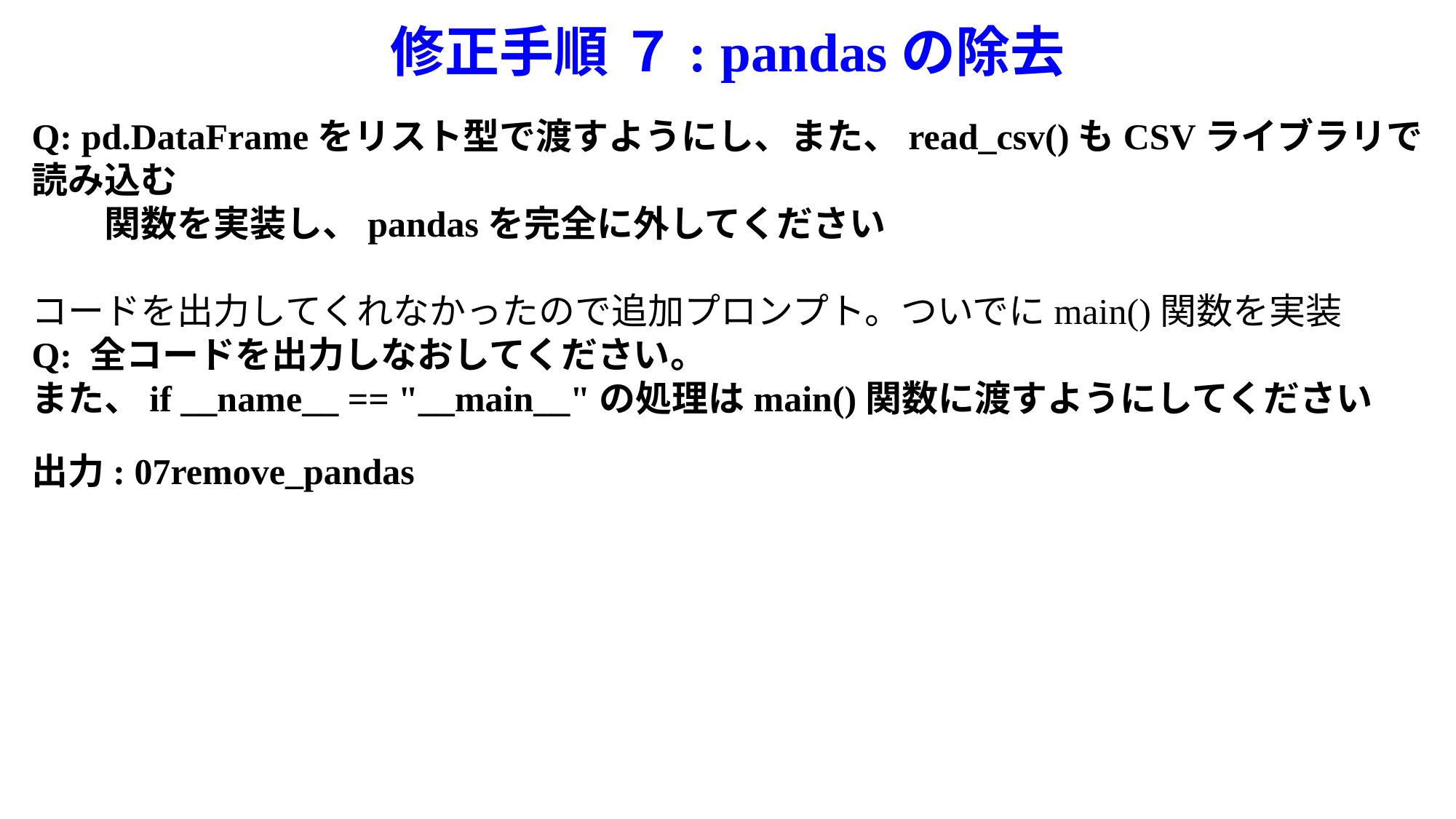

# 修正手順 ７: pandasの除去
Q: pd.DataFrameをリスト型で渡すようにし、また、read_csv()もCSVライブラリで読み込む
　　関数を実装し、pandasを完全に外してください

コードを出力してくれなかったので追加プロンプト。ついでにmain()関数を実装
Q: 全コードを出力しなおしてください。
また、if __name__ == "__main__"の処理はmain()関数に渡すようにしてください

出力: 07remove_pandas